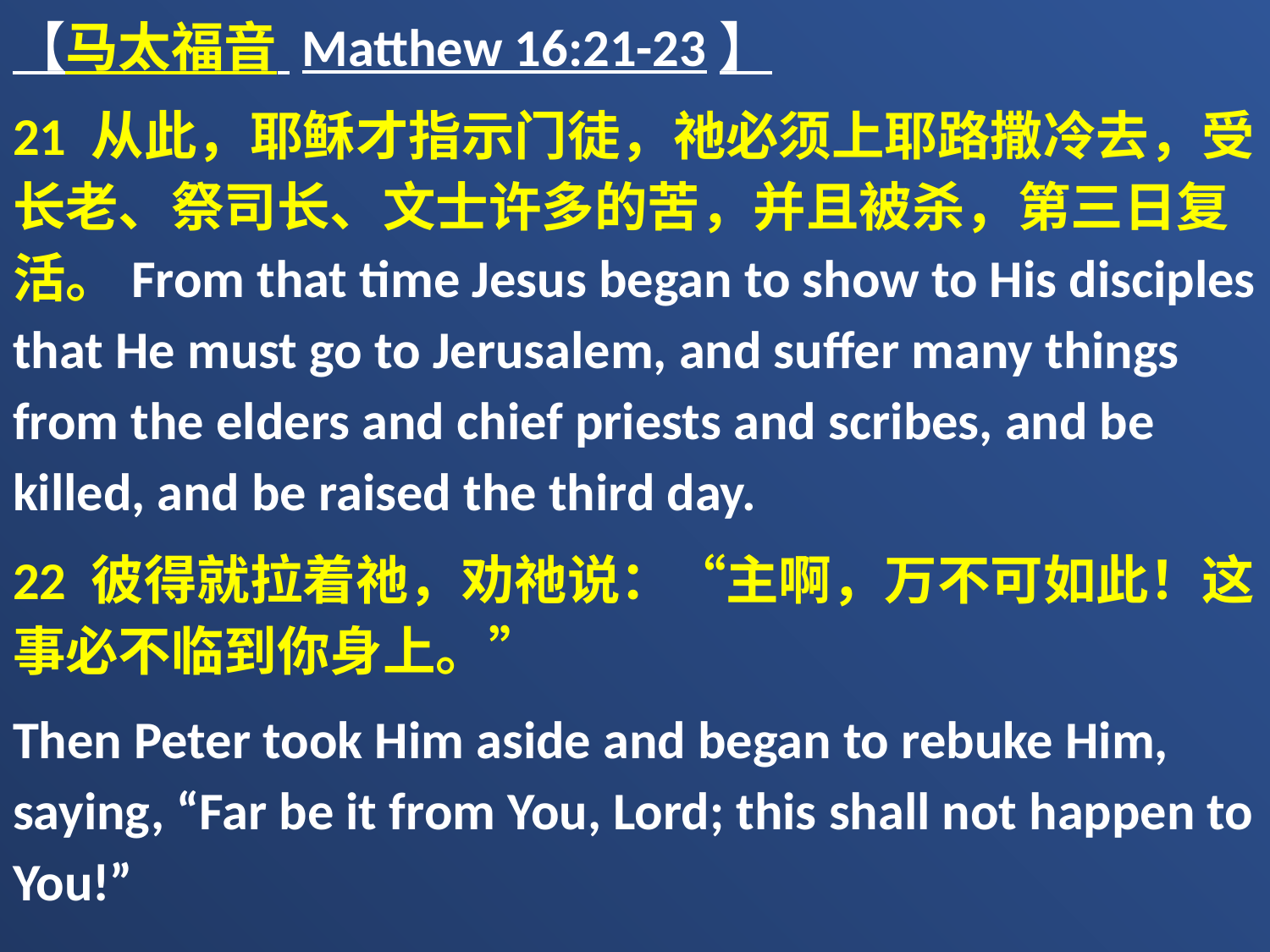

【马太福音 Matthew 16:21-23】
21 从此，耶稣才指示门徒，祂必须上耶路撒冷去，受长老、祭司长、文士许多的苦，并且被杀，第三日复活。From that time Jesus began to show to His disciples that He must go to Jerusalem, and suffer many things from the elders and chief priests and scribes, and be killed, and be raised the third day.
22 彼得就拉着祂，劝祂说：“主啊，万不可如此！这事必不临到你身上。”
Then Peter took Him aside and began to rebuke Him, saying, “Far be it from You, Lord; this shall not happen to You!”